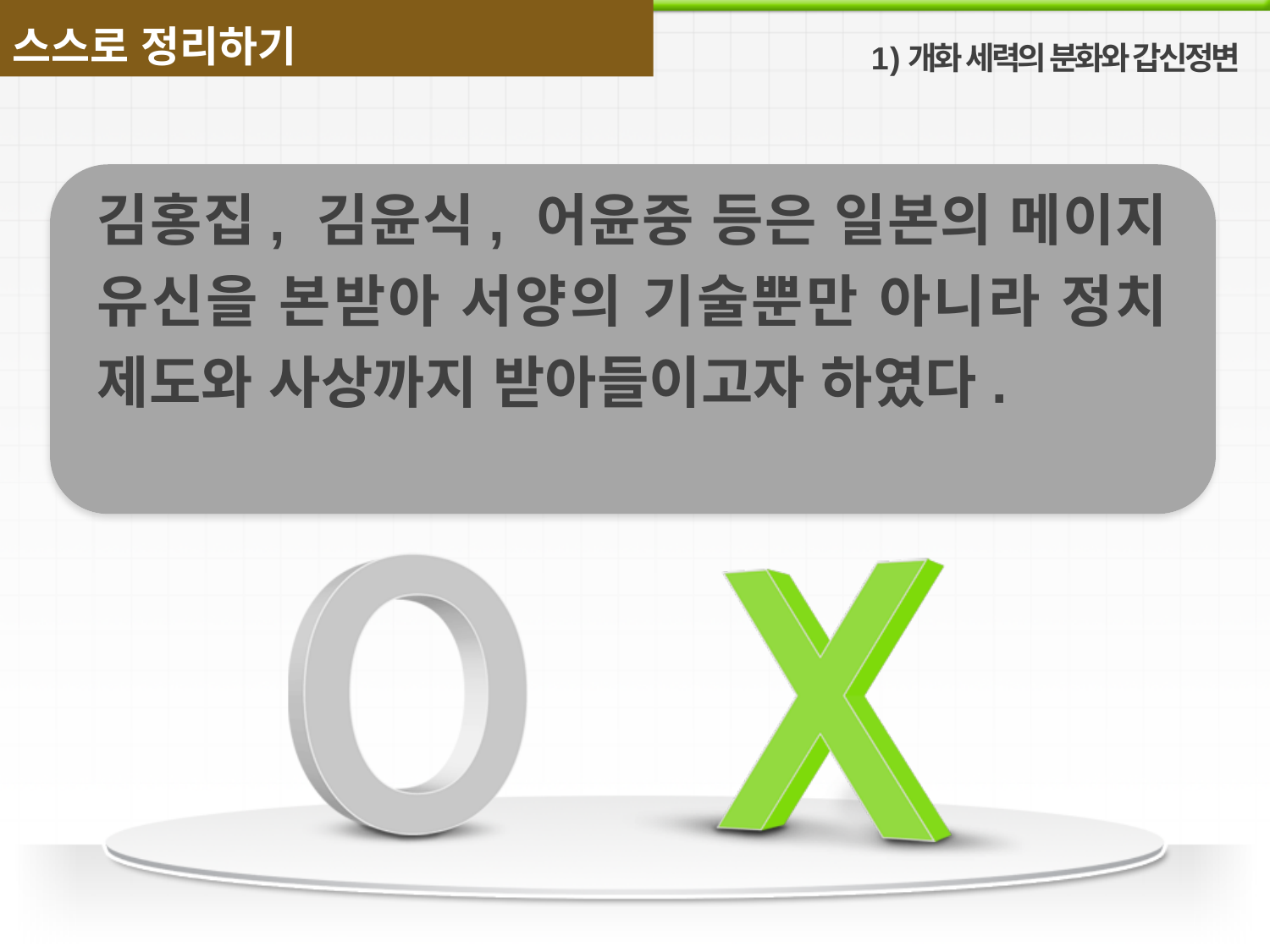

스스로 정리하기
개화 세력의 분화와 갑신정변

김홍집, 김윤식, 어윤중 등은 일본의 메이지 유신을 본받아 서양의 기술뿐만 아니라 정치 제도와 사상까지 받아들이고자 하였다.